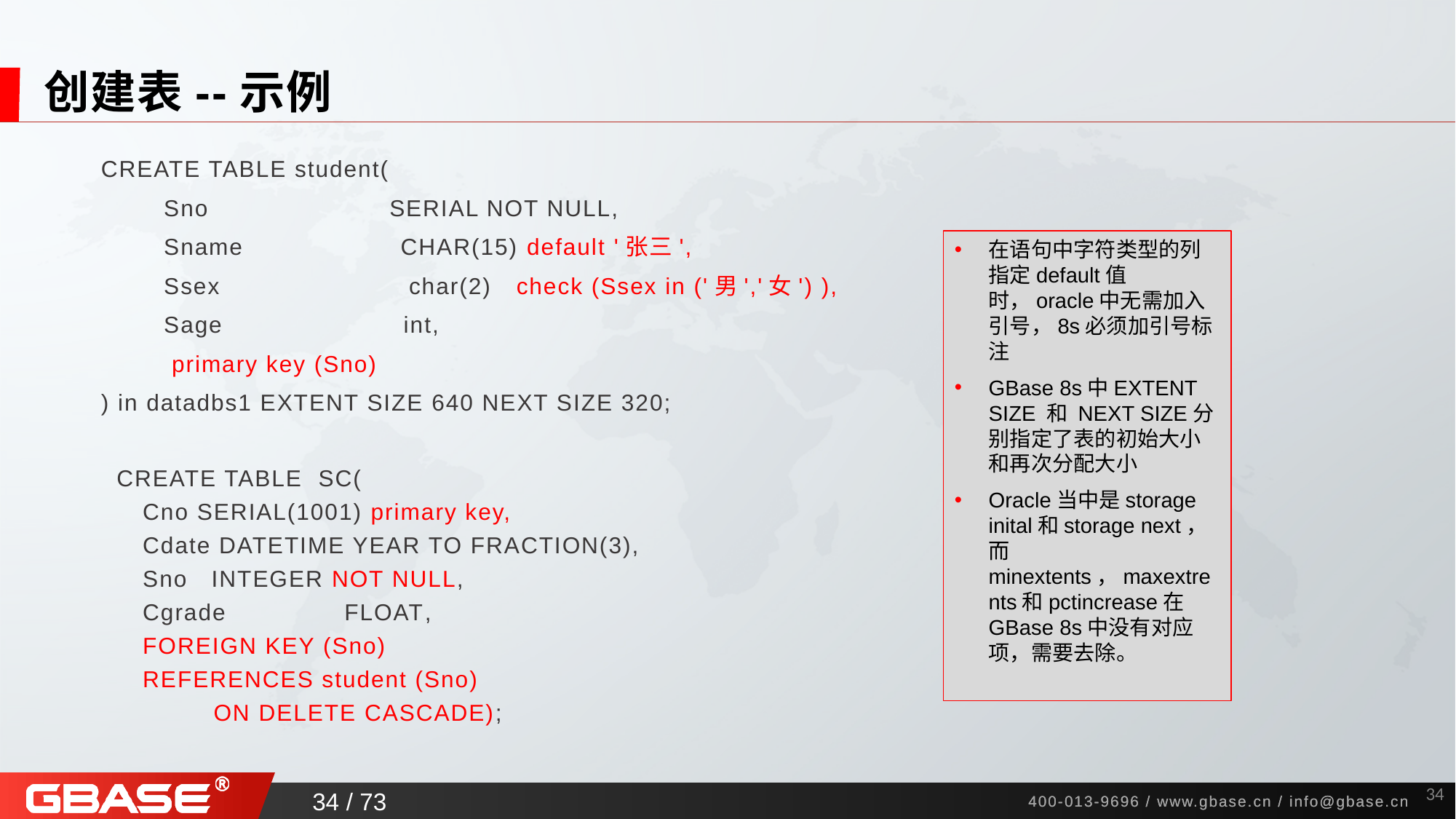

# 创建表--示例
CREATE TABLE student(
        Sno                       SERIAL NOT NULL,
        Sname                    CHAR(15) default '张三',
        Ssex                        char(2)   check (Ssex in ('男','女') ),
        Sage                       int,
         primary key (Sno)
) in datadbs1 EXTENT SIZE 640 NEXT SIZE 320;

  CREATE TABLE  SC(
	Cno SERIAL(1001) primary key,
	Cdate DATETIME YEAR TO FRACTION(3),
	Sno   INTEGER NOT NULL,
	Cgrade               FLOAT,
	FOREIGN KEY (Sno)
	REFERENCES student (Sno)
         ON DELETE CASCADE);

在语句中字符类型的列指定default值时，oracle中无需加入引号，8s必须加引号标注
GBase 8s中EXTENT SIZE 和 NEXT SIZE分别指定了表的初始大小和再次分配大小
Oracle当中是storage inital和storage next，而minextents，maxextrents和pctincrease在GBase 8s中没有对应项，需要去除。

34